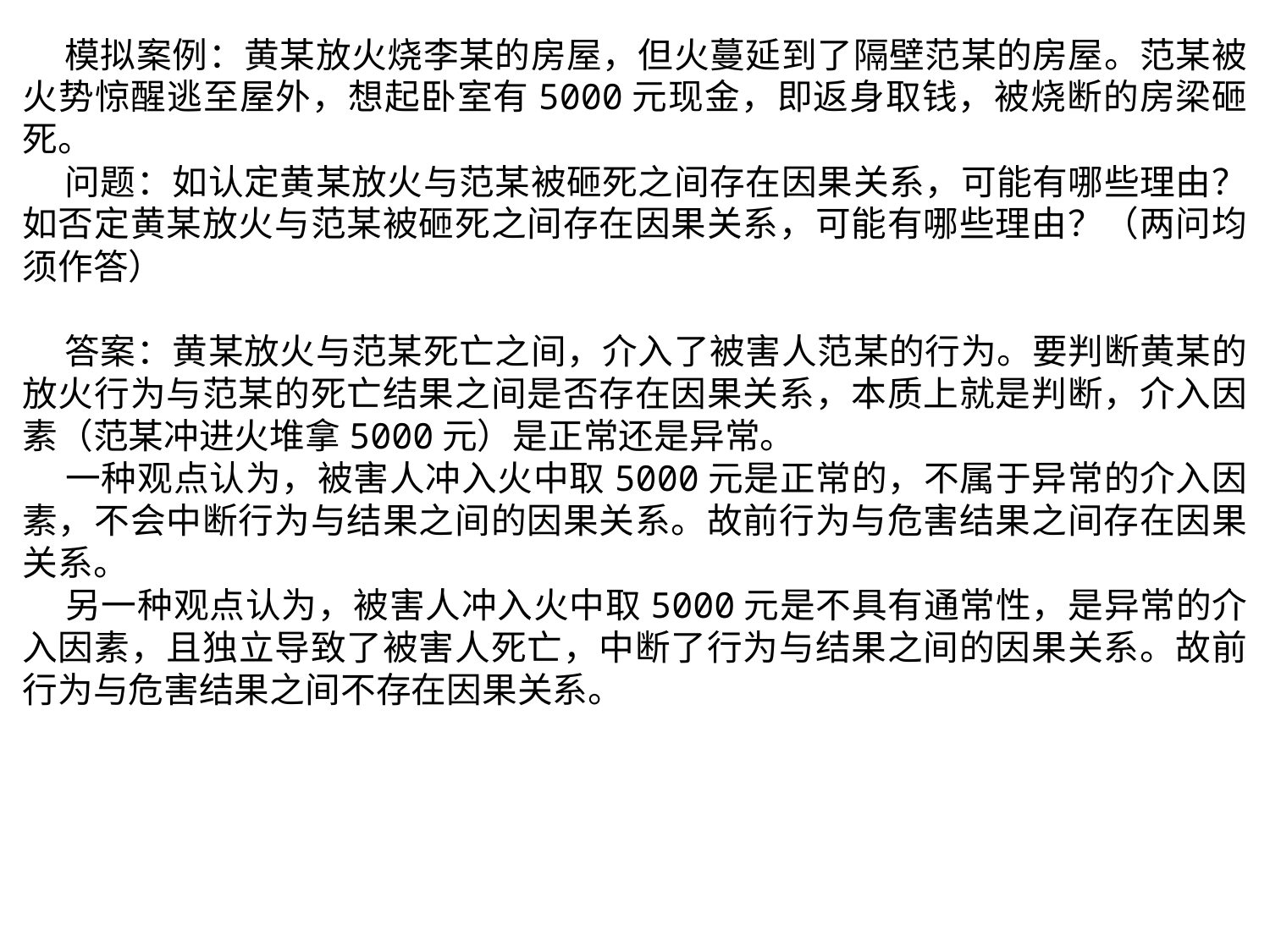

模拟案例：黄某放火烧李某的房屋，但火蔓延到了隔壁范某的房屋。范某被火势惊醒逃至屋外，想起卧室有5000元现金，即返身取钱，被烧断的房梁砸死。
    问题：如认定黄某放火与范某被砸死之间存在因果关系，可能有哪些理由？如否定黄某放火与范某被砸死之间存在因果关系，可能有哪些理由？（两问均须作答）

    答案：黄某放火与范某死亡之间，介入了被害人范某的行为。要判断黄某的放火行为与范某的死亡结果之间是否存在因果关系，本质上就是判断，介入因素（范某冲进火堆拿5000元）是正常还是异常。
    一种观点认为，被害人冲入火中取5000元是正常的，不属于异常的介入因素，不会中断行为与结果之间的因果关系。故前行为与危害结果之间存在因果关系。
    另一种观点认为，被害人冲入火中取5000元是不具有通常性，是异常的介入因素，且独立导致了被害人死亡，中断了行为与结果之间的因果关系。故前行为与危害结果之间不存在因果关系。